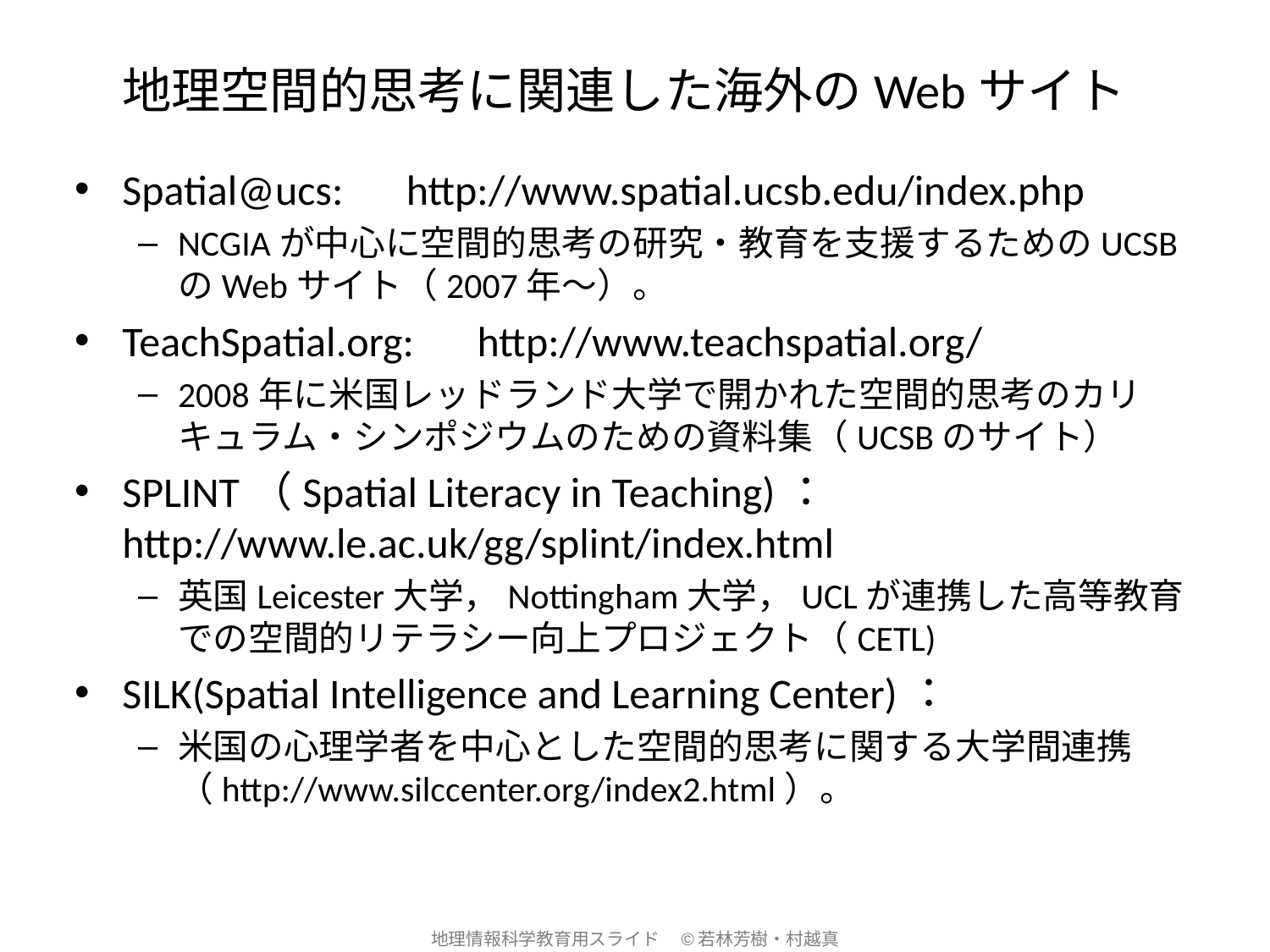

# 地理空間的思考に関連した海外のWebサイト
Spatial@ucs:　http://www.spatial.ucsb.edu/index.php
NCGIAが中心に空間的思考の研究・教育を支援するためのUCSBのWebサイト（2007年～）。
TeachSpatial.org:　http://www.teachspatial.org/
2008年に米国レッドランド大学で開かれた空間的思考のカリキュラム・シンポジウムのための資料集（UCSBのサイト）
SPLINT（Spatial Literacy in Teaching)：　http://www.le.ac.uk/gg/splint/index.html
英国Leicester大学，Nottingham大学，UCLが連携した高等教育での空間的リテラシー向上プロジェクト（CETL)
SILK(Spatial Intelligence and Learning Center)：
米国の心理学者を中心とした空間的思考に関する大学間連携（http://www.silccenter.org/index2.html）。